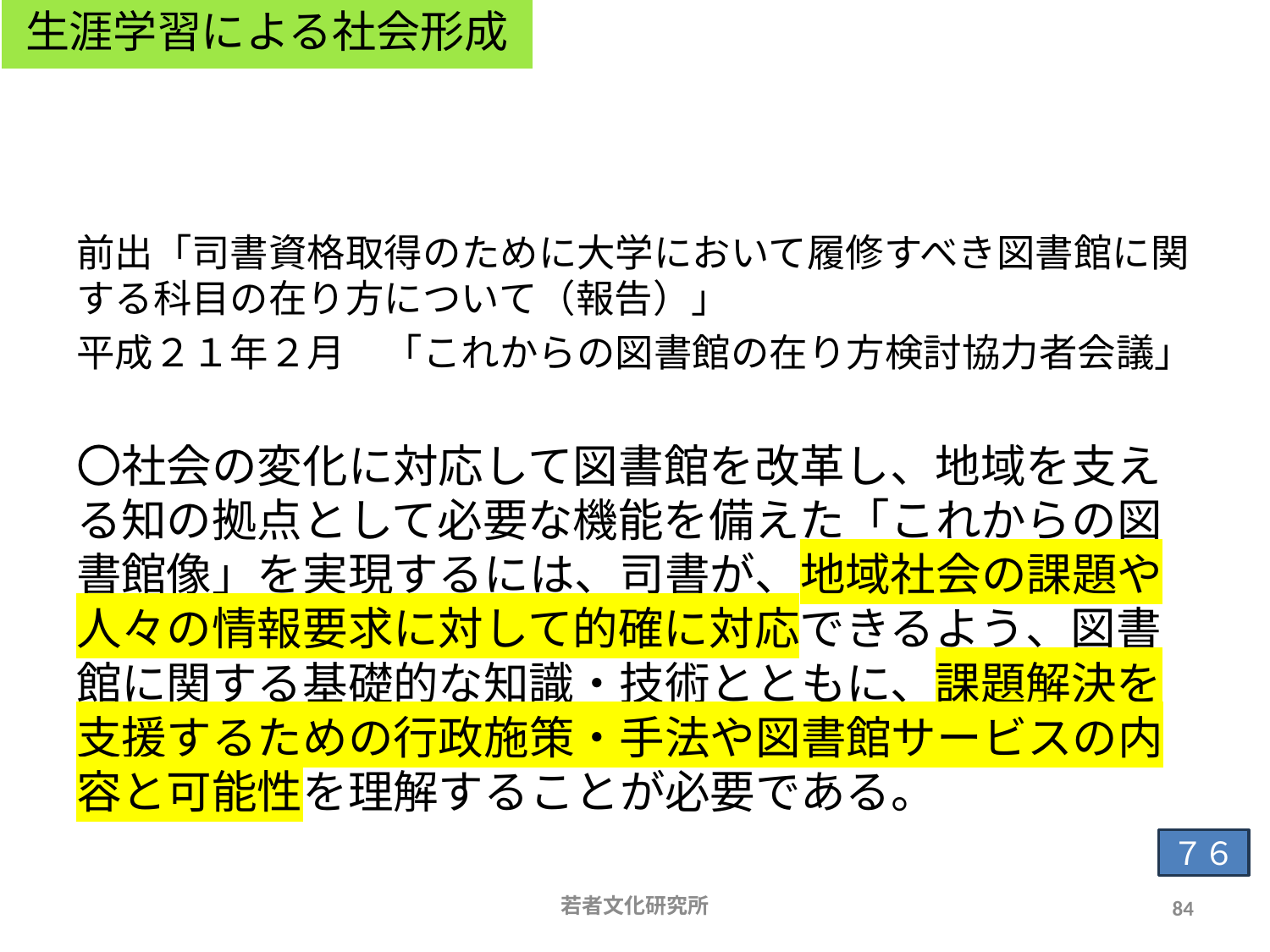

生涯学習による社会形成
# まちの生涯学習推進に対して図書館が発言力を持とう
前出「司書資格取得のために大学において履修すべき図書館に関する科目の在り方について（報告）」
平成２１年２月　「これからの図書館の在り方検討協力者会議」

〇社会の変化に対応して図書館を改革し、地域を支える知の拠点として必要な機能を備えた「これからの図書館像」を実現するには、司書が、地域社会の課題や人々の情報要求に対して的確に対応できるよう、図書館に関する基礎的な知識・技術とともに、課題解決を支援するための行政施策・手法や図書館サービスの内容と可能性を理解することが必要である。
７６
若者文化研究所
84